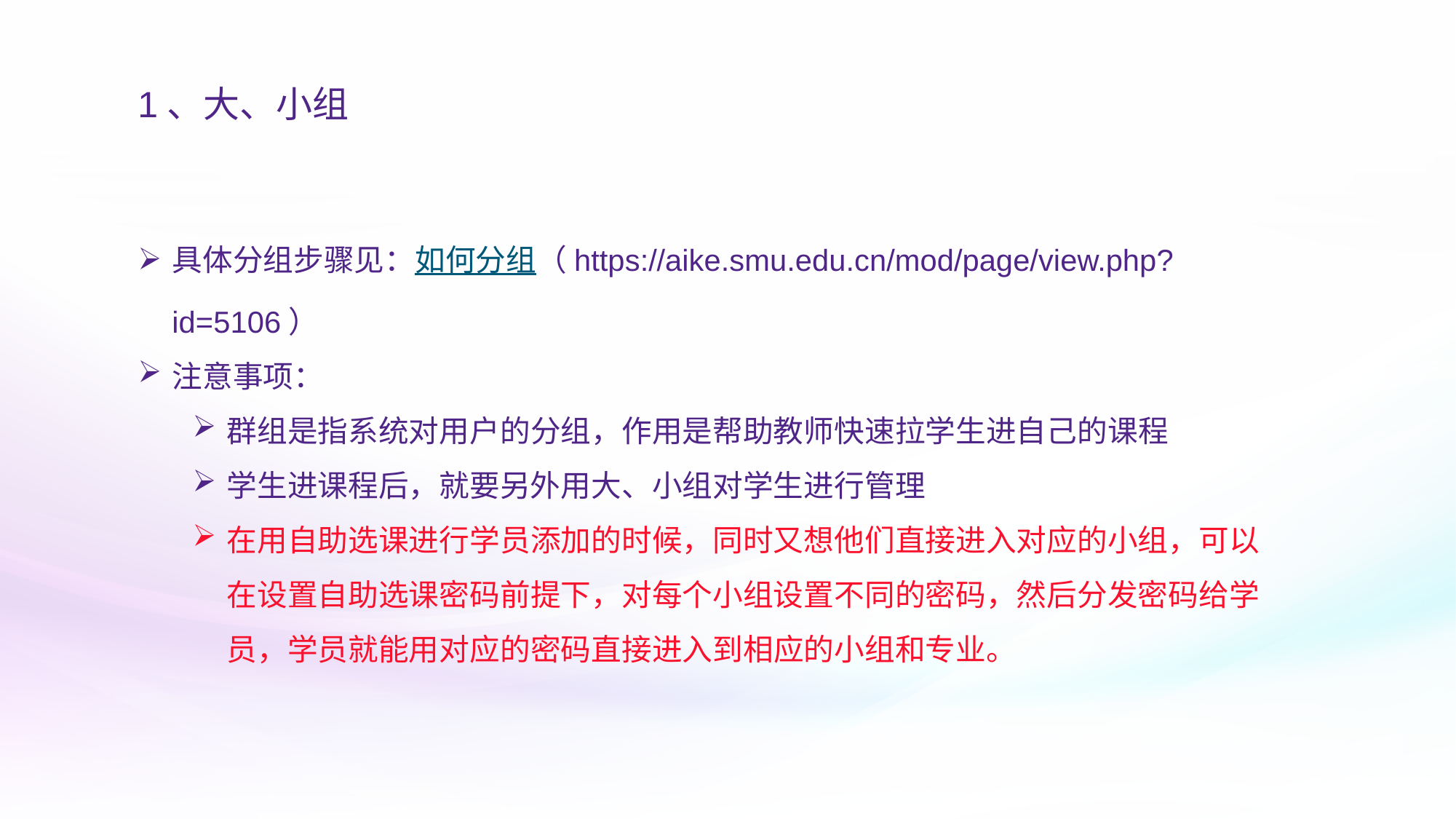

1、大、小组
具体分组步骤见：如何分组（https://aike.smu.edu.cn/mod/page/view.php?id=5106）
注意事项：
群组是指系统对用户的分组，作用是帮助教师快速拉学生进自己的课程
学生进课程后，就要另外用大、小组对学生进行管理
在用自助选课进行学员添加的时候，同时又想他们直接进入对应的小组，可以在设置自助选课密码前提下，对每个小组设置不同的密码，然后分发密码给学员，学员就能用对应的密码直接进入到相应的小组和专业。